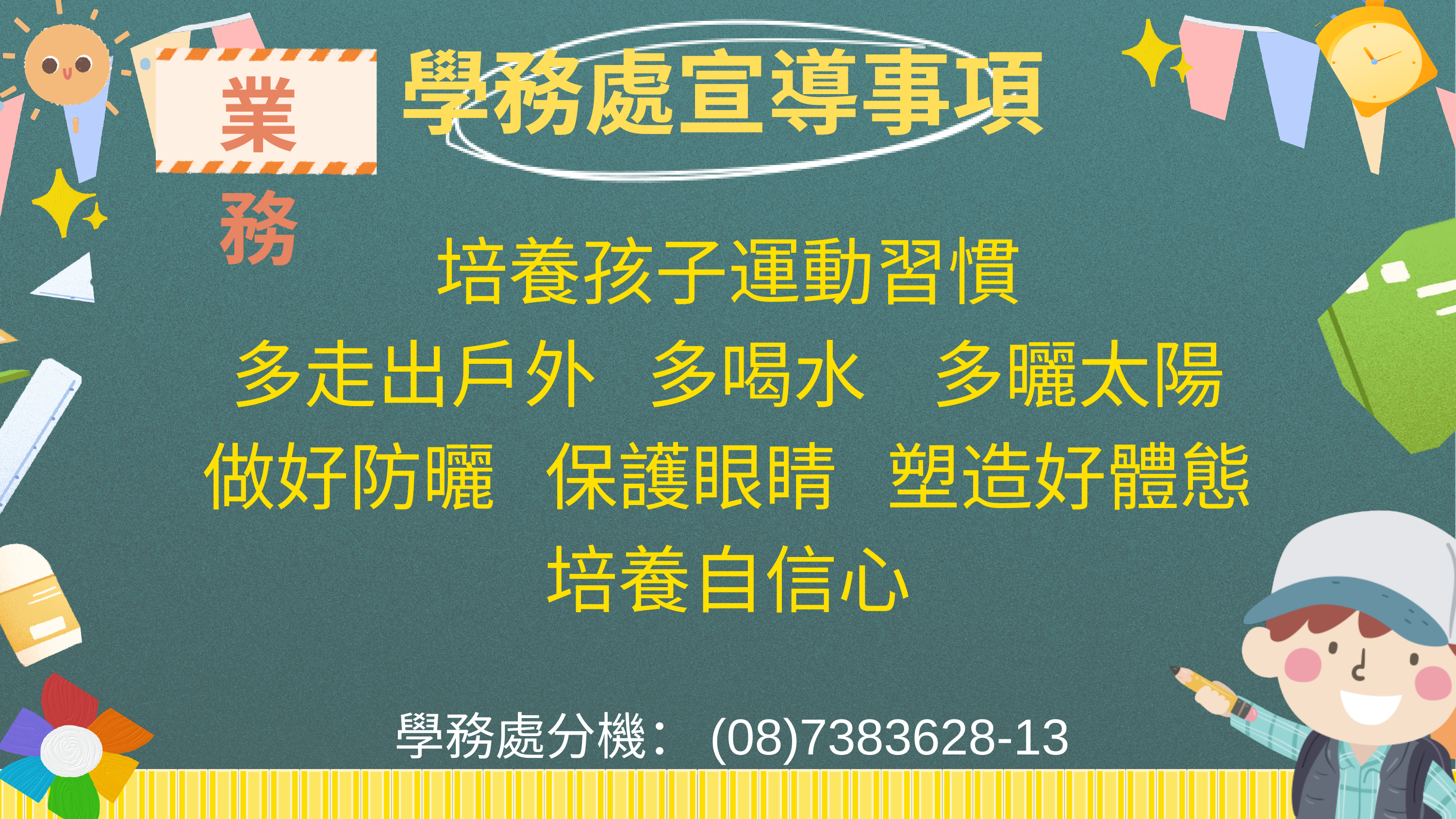

業務

 學務處宣導事項

培養孩子運動習慣
多走出戶外   多喝水    多曬太陽
做好防曬   保護眼睛   塑造好體態
培養自信心

學務處分機：(08)7383628-13